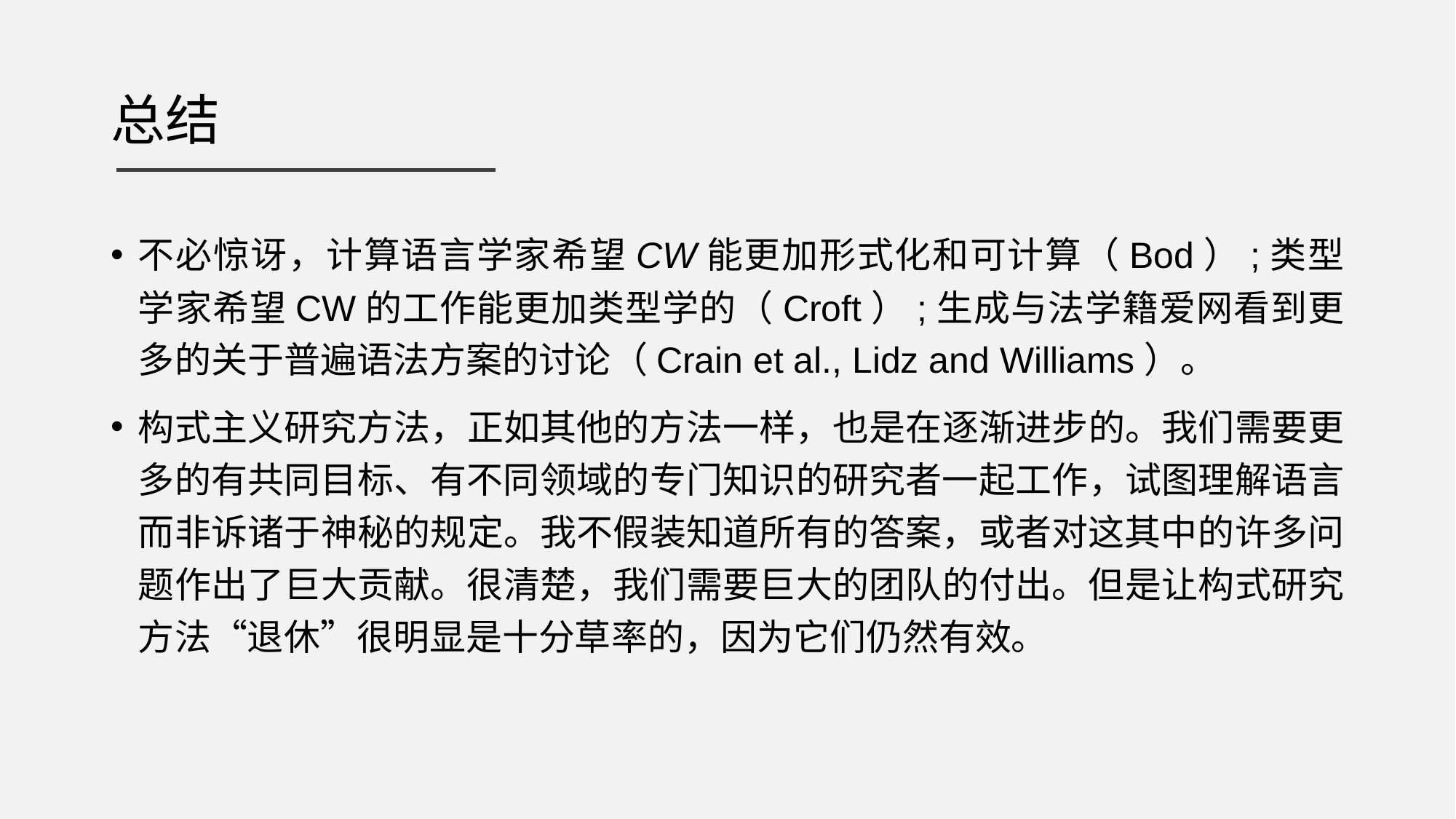

# 总结
不必惊讶，计算语言学家希望CW能更加形式化和可计算（Bod）;类型学家希望CW的工作能更加类型学的（Croft）;生成与法学籍爱网看到更多的关于普遍语法方案的讨论（Crain et al., Lidz and Williams）。
构式主义研究方法，正如其他的方法一样，也是在逐渐进步的。我们需要更多的有共同目标、有不同领域的专门知识的研究者一起工作，试图理解语言而非诉诸于神秘的规定。我不假装知道所有的答案，或者对这其中的许多问题作出了巨大贡献。很清楚，我们需要巨大的团队的付出。但是让构式研究方法“退休”很明显是十分草率的，因为它们仍然有效。